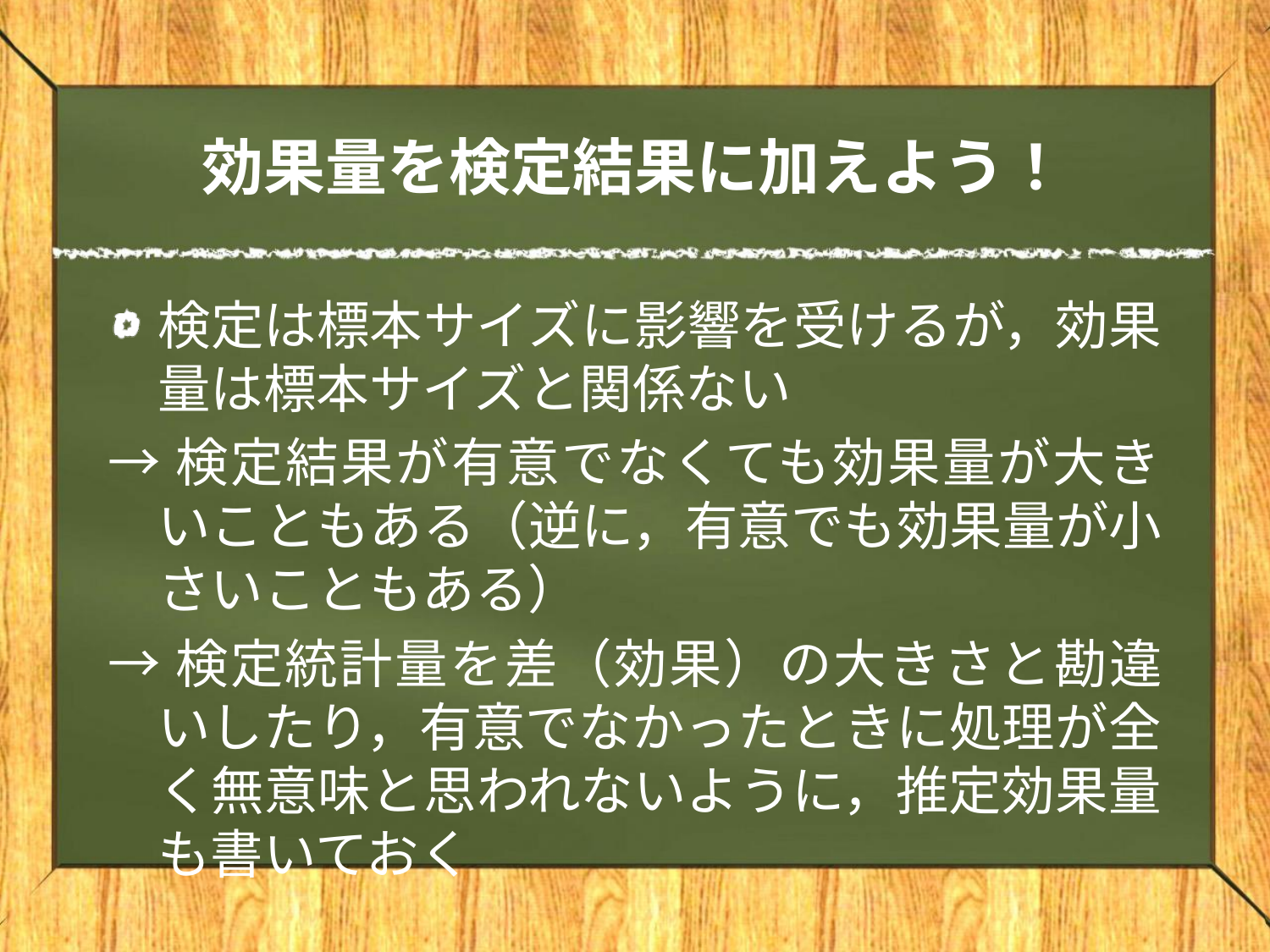

# 効果量を検定結果に加えよう！
検定は標本サイズに影響を受けるが，効果量は標本サイズと関係ない
→検定結果が有意でなくても効果量が大きいこともある（逆に，有意でも効果量が小さいこともある）
→検定統計量を差（効果）の大きさと勘違いしたり，有意でなかったときに処理が全く無意味と思われないように，推定効果量も書いておく